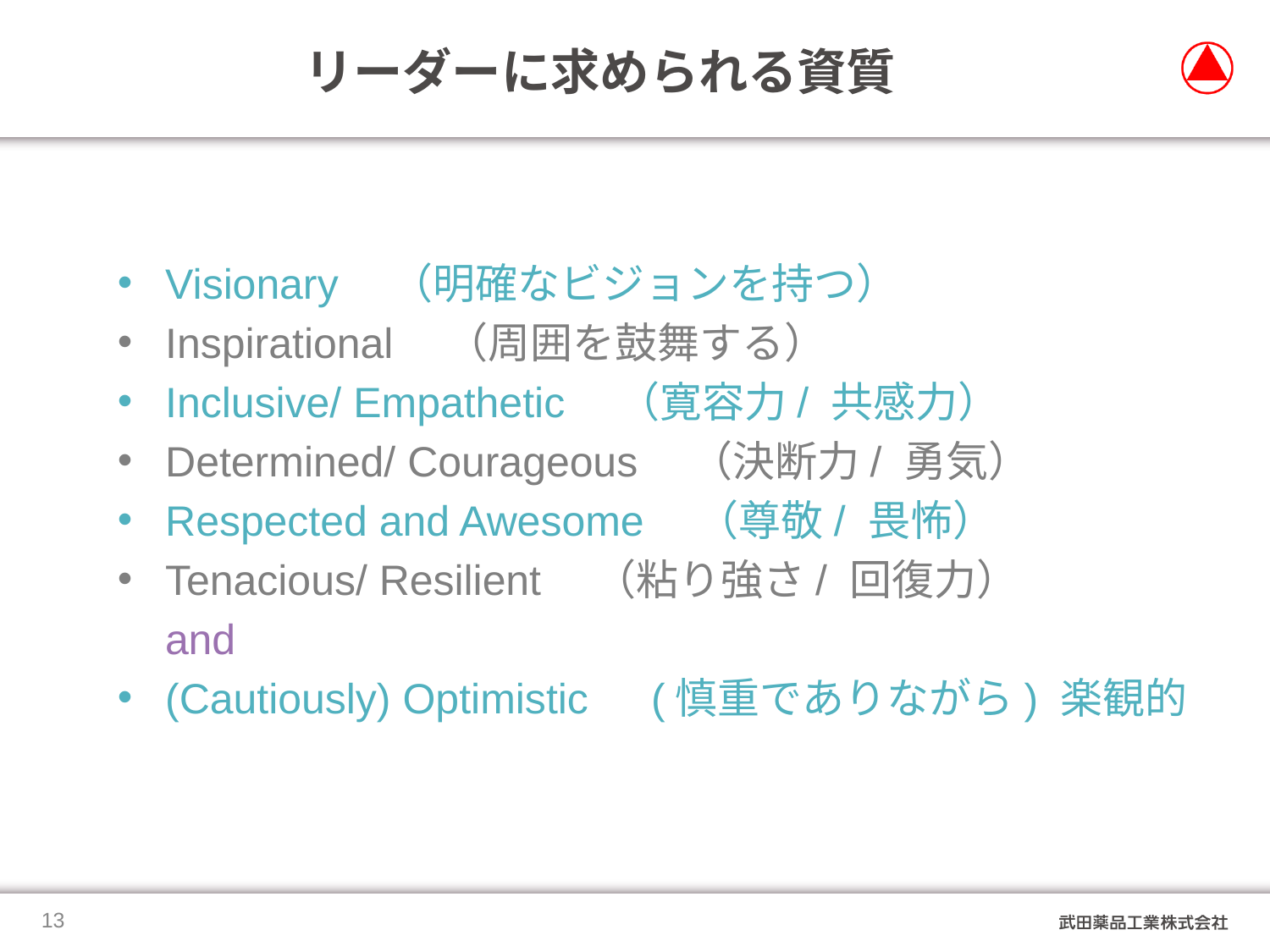

# リーダーに求められる資質
Visionary　（明確なビジョンを持つ）
Inspirational　（周囲を鼓舞する）
Inclusive/ Empathetic　（寛容力/ 共感力）
Determined/ Courageous　（決断力/ 勇気）
Respected and Awesome　（尊敬/ 畏怖）
Tenacious/ Resilient　（粘り強さ/ 回復力）
    and
(Cautiously) Optimistic　(慎重でありながら) 楽観的
13